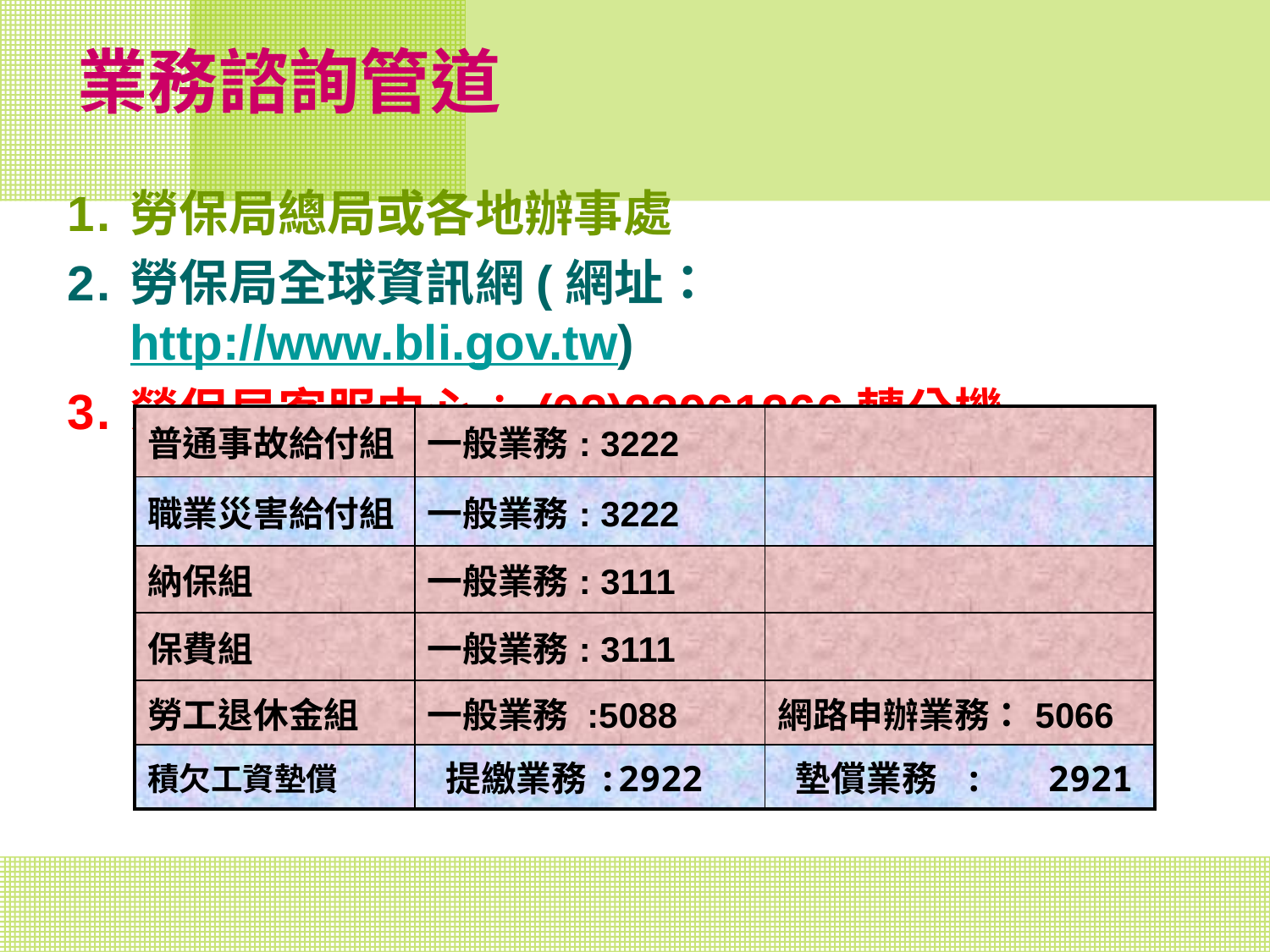

# 業務諮詢管道
勞保局總局或各地辦事處
勞保局全球資訊網(網址：http://www.bli.gov.tw)
勞保局客服中心：(02)23961266轉分機
| 普通事故給付組 | 一般業務: 3222 |  |
| --- | --- | --- |
| 職業災害給付組 | 一般業務: 3222 |  |
| 納保組 | 一般業務: 3111 |  |
| 保費組 | 一般業務: 3111 |  |
| 勞工退休金組 | 一般業務 :5088 | 網路申辦業務：5066 |
| 積欠工資墊償 | 提繳業務:2922 | 墊償業務 : 2921 |